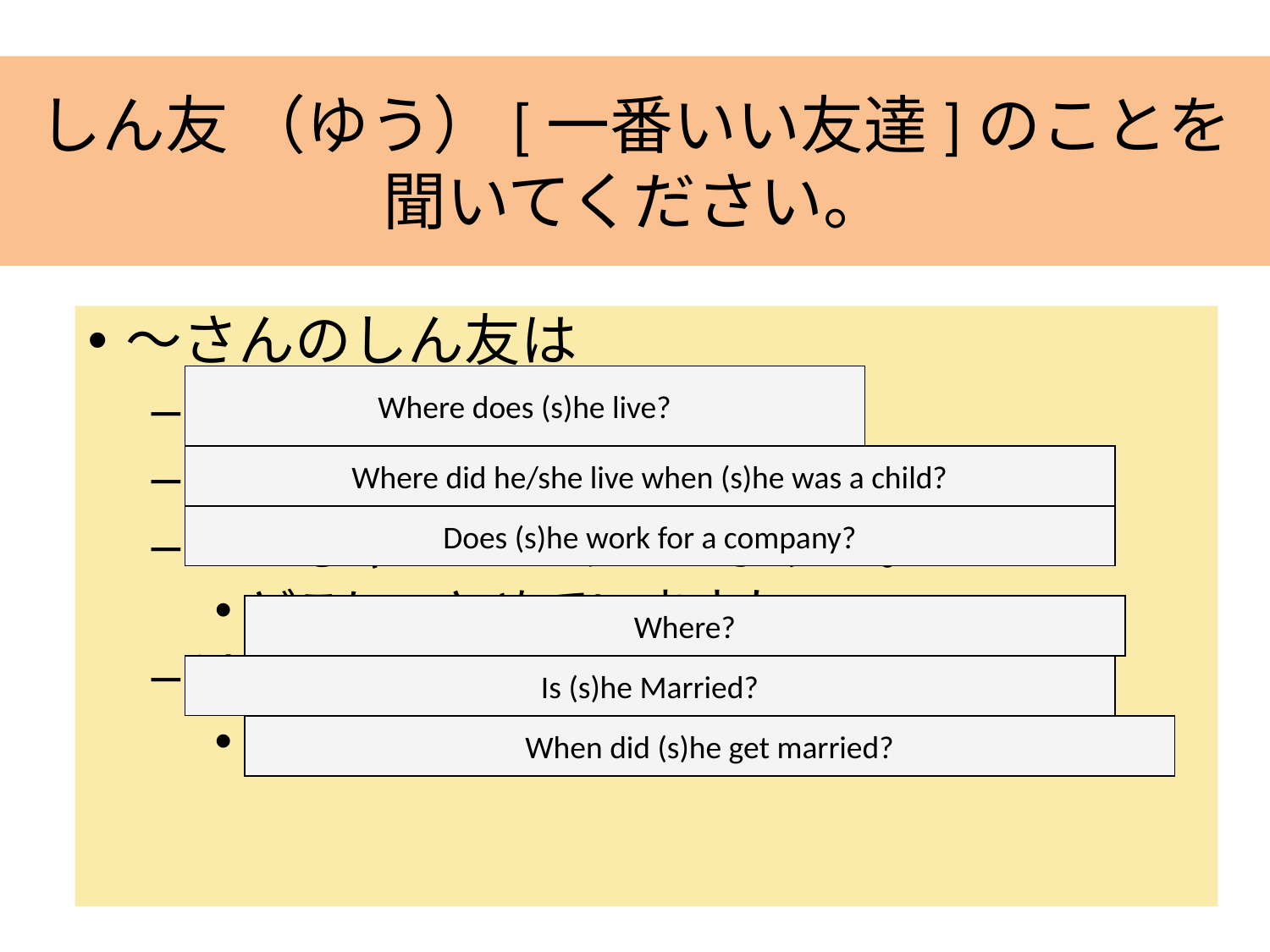

# しん友 （ゆう）[一番いい友達]のことを 聞いてください。
〜さんのしん友は
どこにすんでいますか。
こどもの時　どこにすんでいましたか。
かいしゃにつとめていますか。
どこにつとめていますか。
けっこんしていますか。
いつけっこんしましたか。
Where does (s)he live?
Where did he/she live when (s)he was a child?
Does (s)he work for a company?
Where?
Is (s)he Married?
When did (s)he get married?